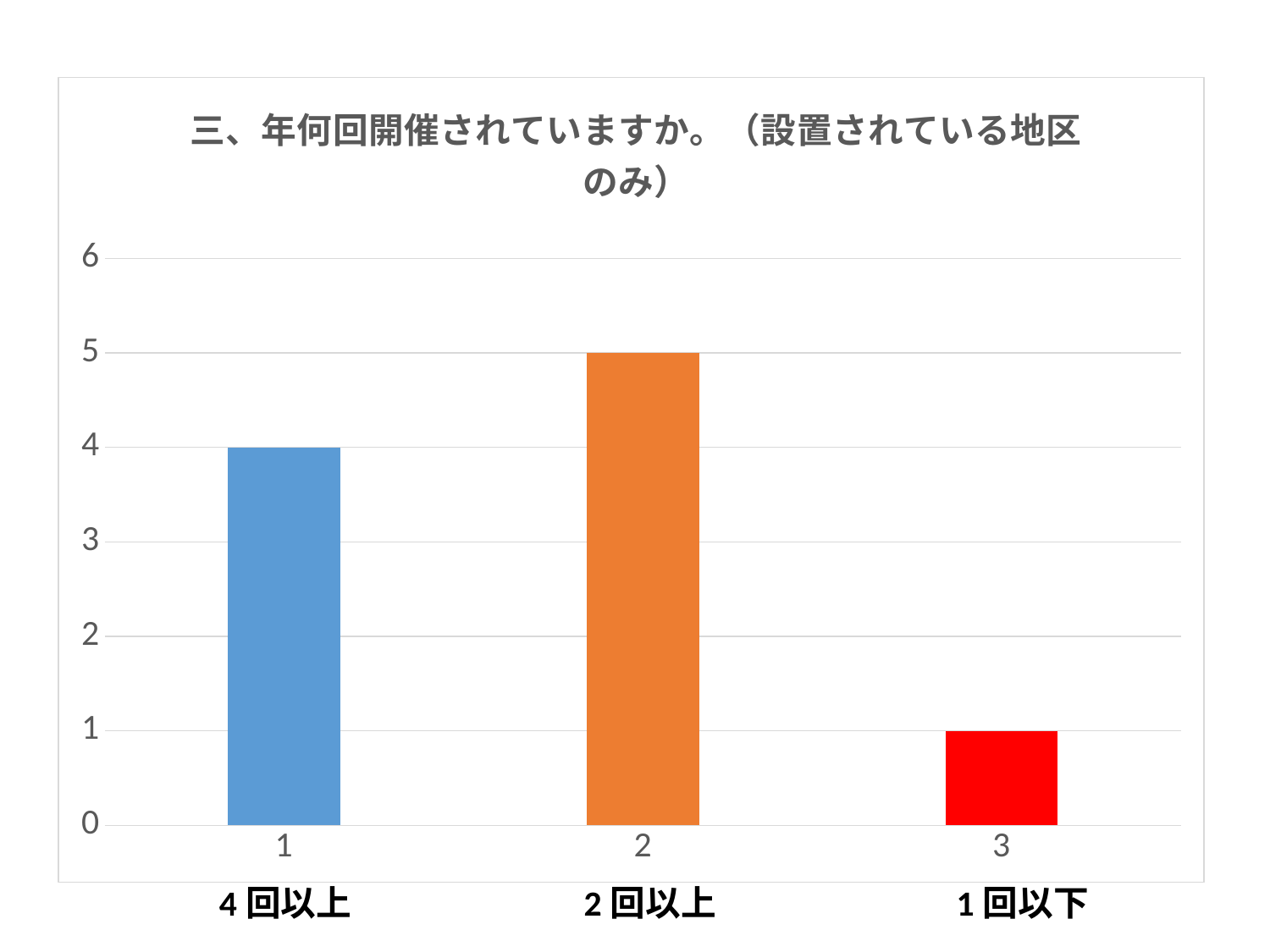

### Chart: 三、年何回開催されていますか。（設置されている地区のみ）

| Category | 三 |
|---|---|
| 1 | 4.0 |
| 2 | 5.0 |
| 3 | 1.0 |
1回以下
4回以上
2回以上